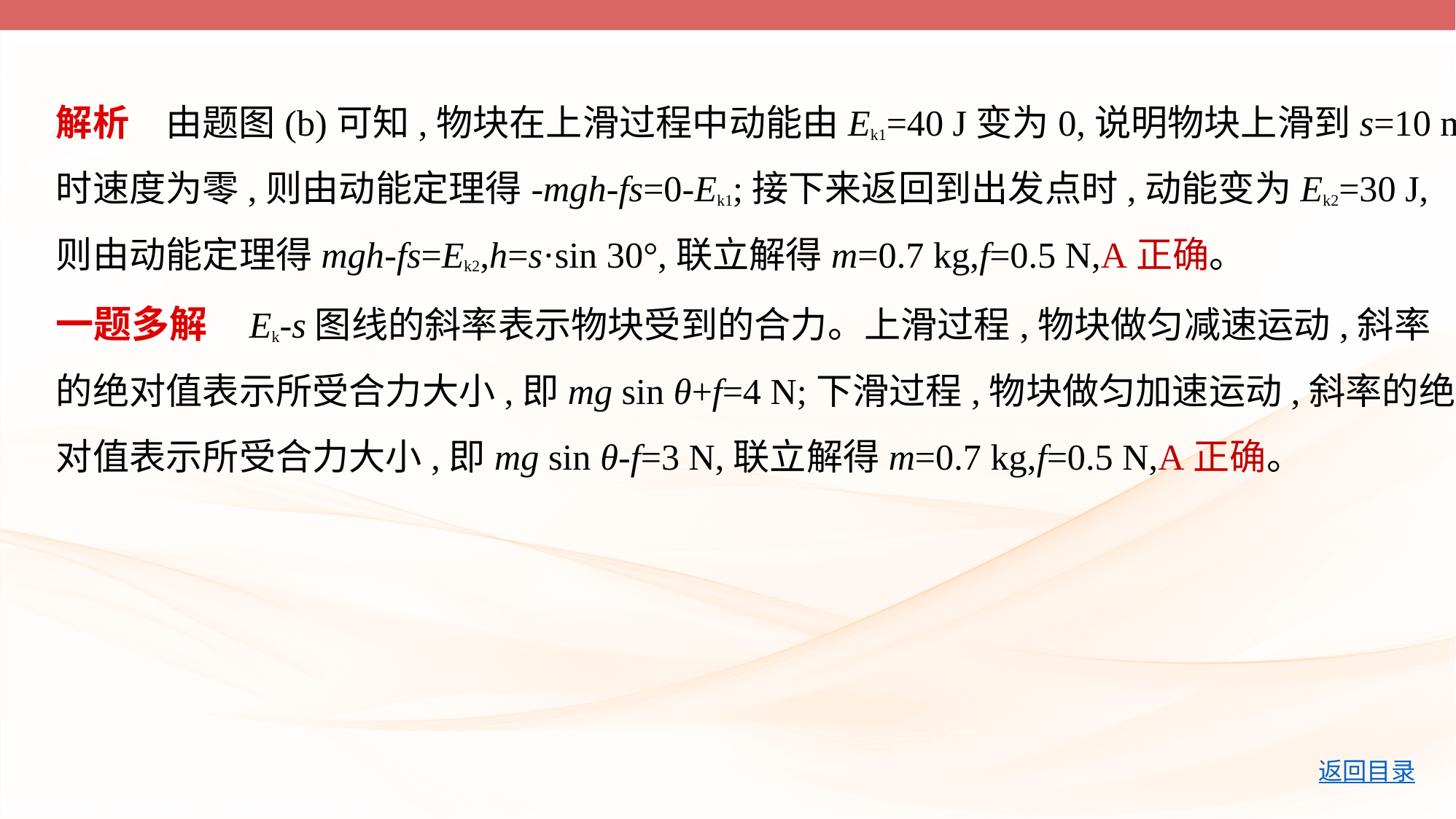

解析　由题图(b)可知,物块在上滑过程中动能由Ek1=40 J变为0,说明物块上滑到s=10 m
时速度为零,则由动能定理得-mgh-fs=0-Ek1;接下来返回到出发点时,动能变为Ek2=30 J,
则由动能定理得mgh-fs=Ek2,h=s·sin 30°,联立解得m=0.7 kg,f=0.5 N,A正确。
一题多解    Ek-s图线的斜率表示物块受到的合力。上滑过程,物块做匀减速运动,斜率
的绝对值表示所受合力大小,即mg sin θ+f=4 N;下滑过程,物块做匀加速运动,斜率的绝
对值表示所受合力大小,即mg sin θ-f=3 N,联立解得m=0.7 kg,f=0.5 N,A正确。